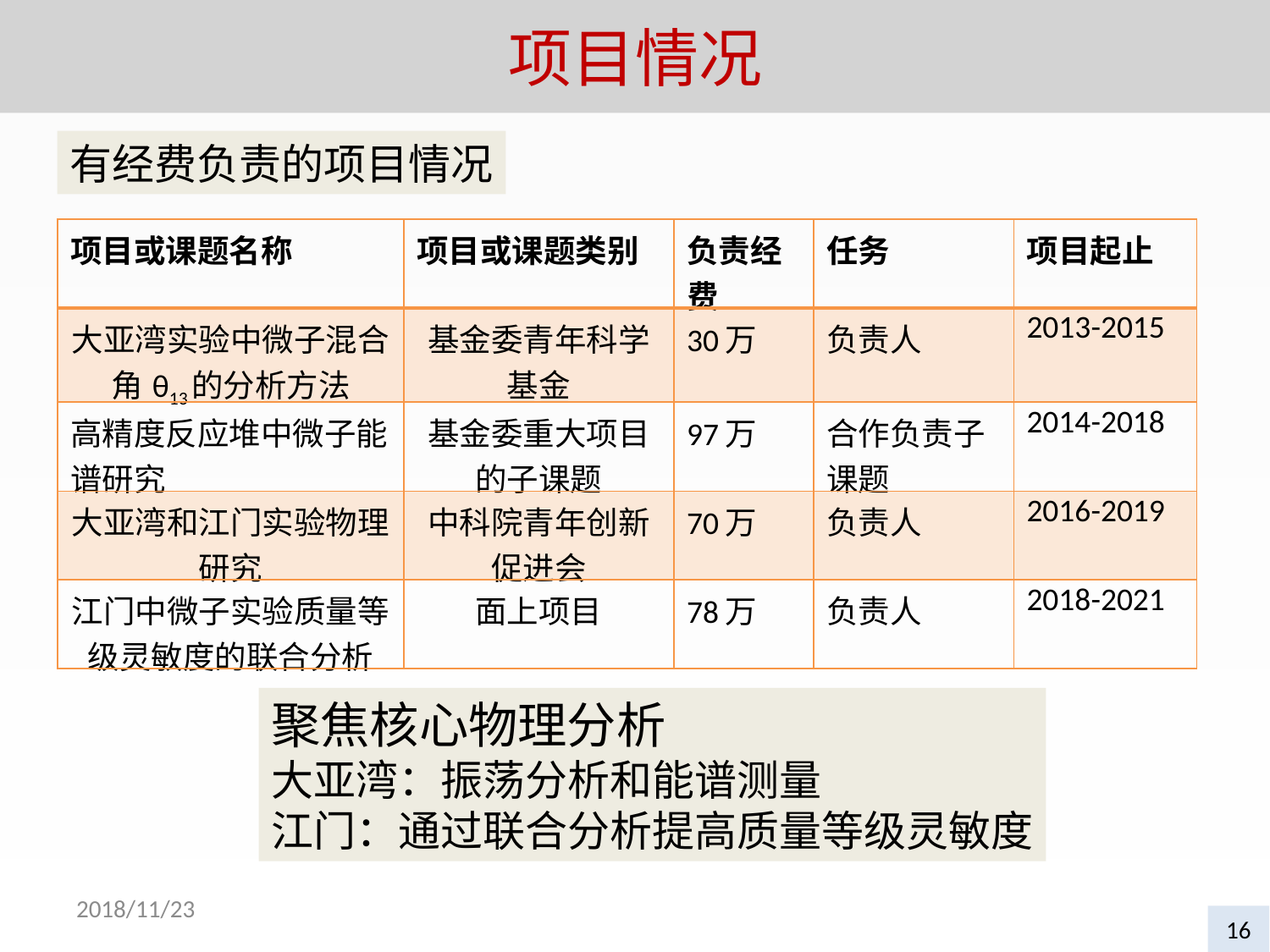

# 项目情况
有经费负责的项目情况
| 项目或课题名称 | 项目或课题类别 | 负责经费 | 任务 | 项目起止 |
| --- | --- | --- | --- | --- |
| 大亚湾实验中微子混合角θ13的分析方法 | 基金委青年科学基金 | 30万 | 负责人 | 2013-2015 |
| 高精度反应堆中微子能谱研究 | 基金委重大项目的子课题 | 97万 | 合作负责子课题 | 2014-2018 |
| 大亚湾和江门实验物理研究 | 中科院青年创新促进会 | 70万 | 负责人 | 2016-2019 |
| 江门中微子实验质量等级灵敏度的联合分析 | 面上项目 | 78万 | 负责人 | 2018-2021 |
聚焦核心物理分析
大亚湾：振荡分析和能谱测量
江门：通过联合分析提高质量等级灵敏度
2018/11/23
16